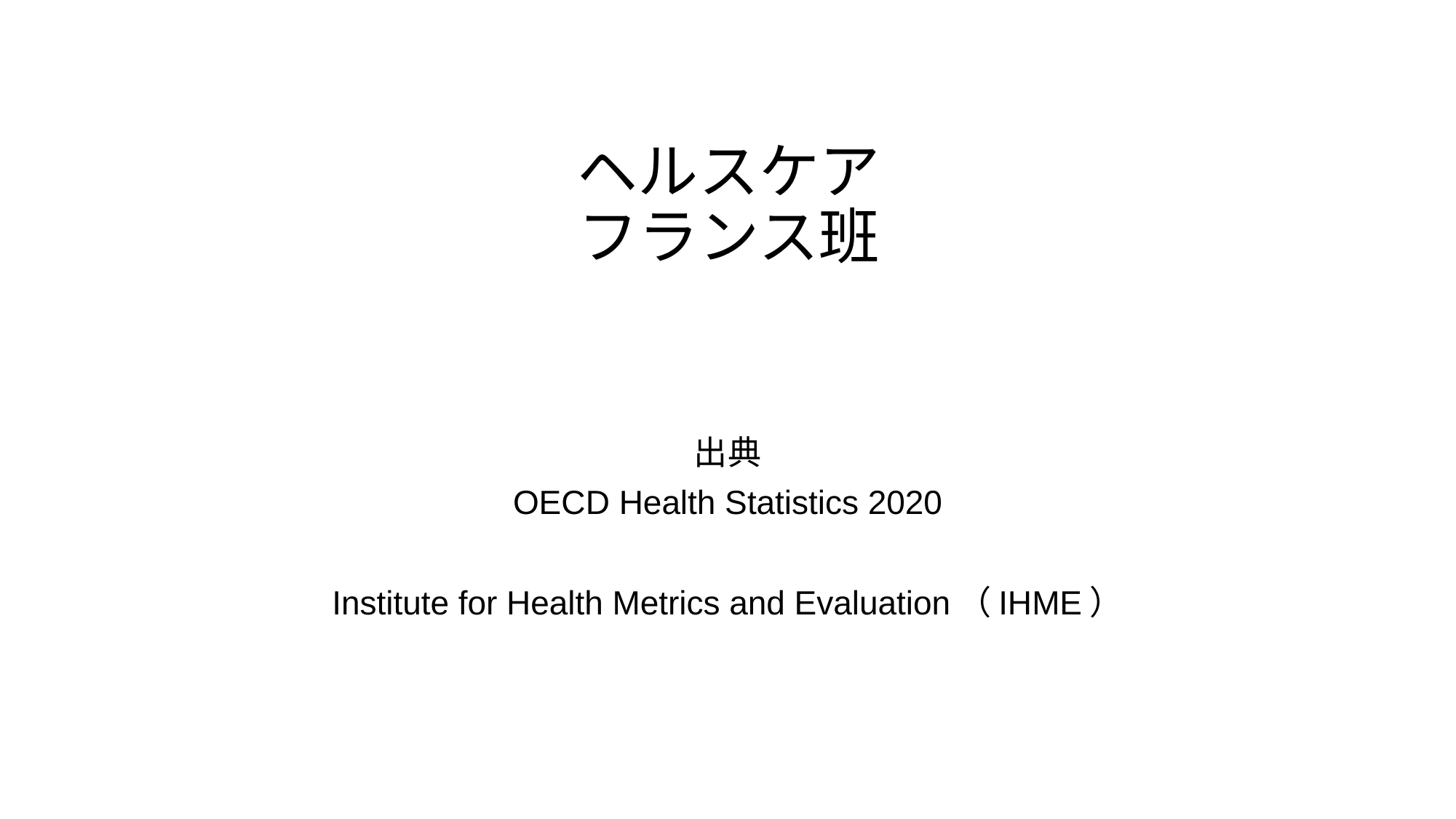

# ヘルスケア フランス班
出典
OECD Health Statistics 2020

Institute for Health Metrics and Evaluation（IHME）